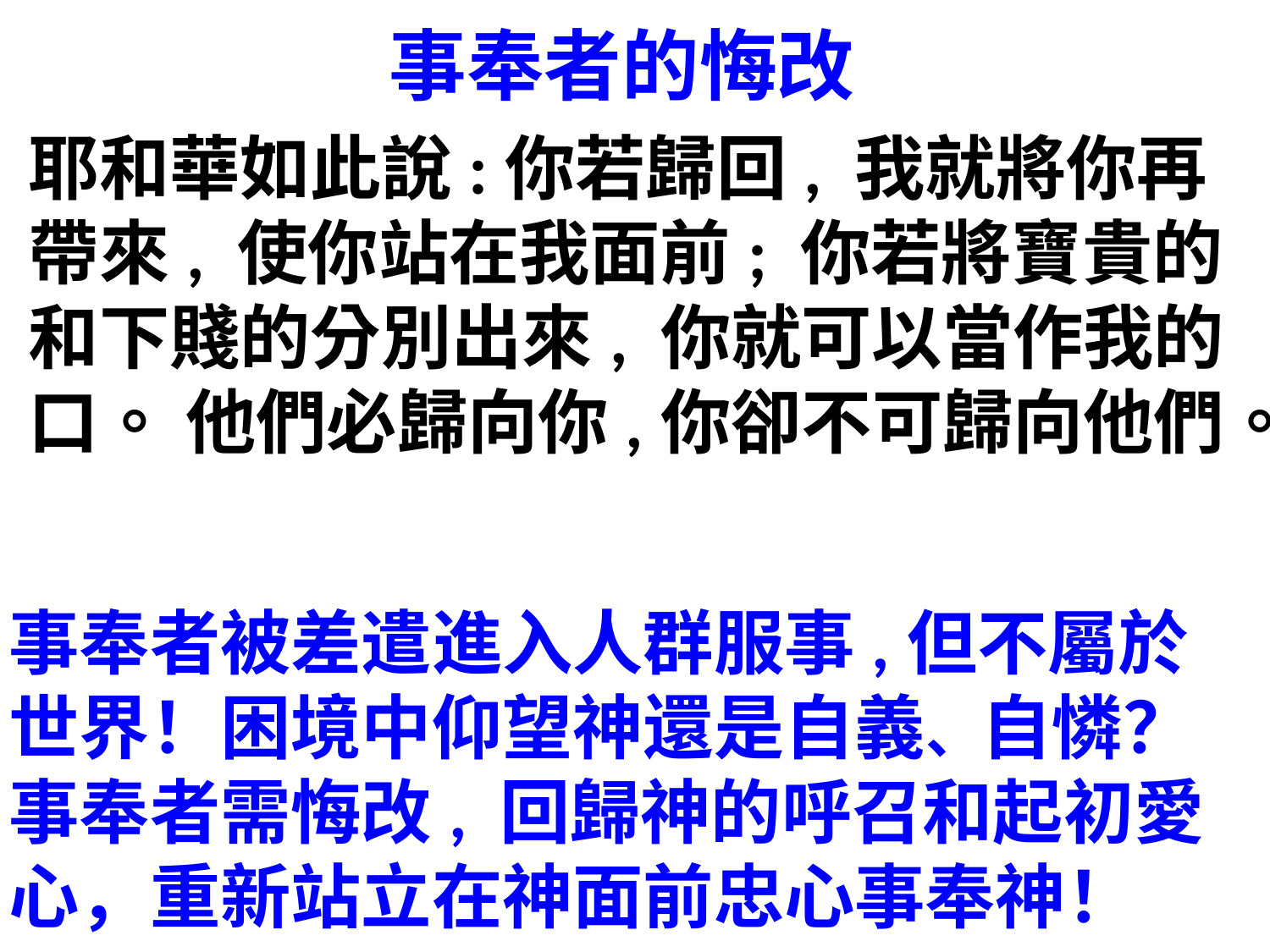

事奉者的悔改
耶和華如此說:你若歸回, 我就將你再帶來, 使你站在我面前; 你若將寶貴的和下賤的分別出來, 你就可以當作我的口。 他們必歸向你,你卻不可歸向他們。
事奉者被差遣進入人群服事,但不屬於世界！困境中仰望神還是自義、自憐？
事奉者需悔改, 回歸神的呼召和起初愛心，重新站立在神面前忠心事奉神！